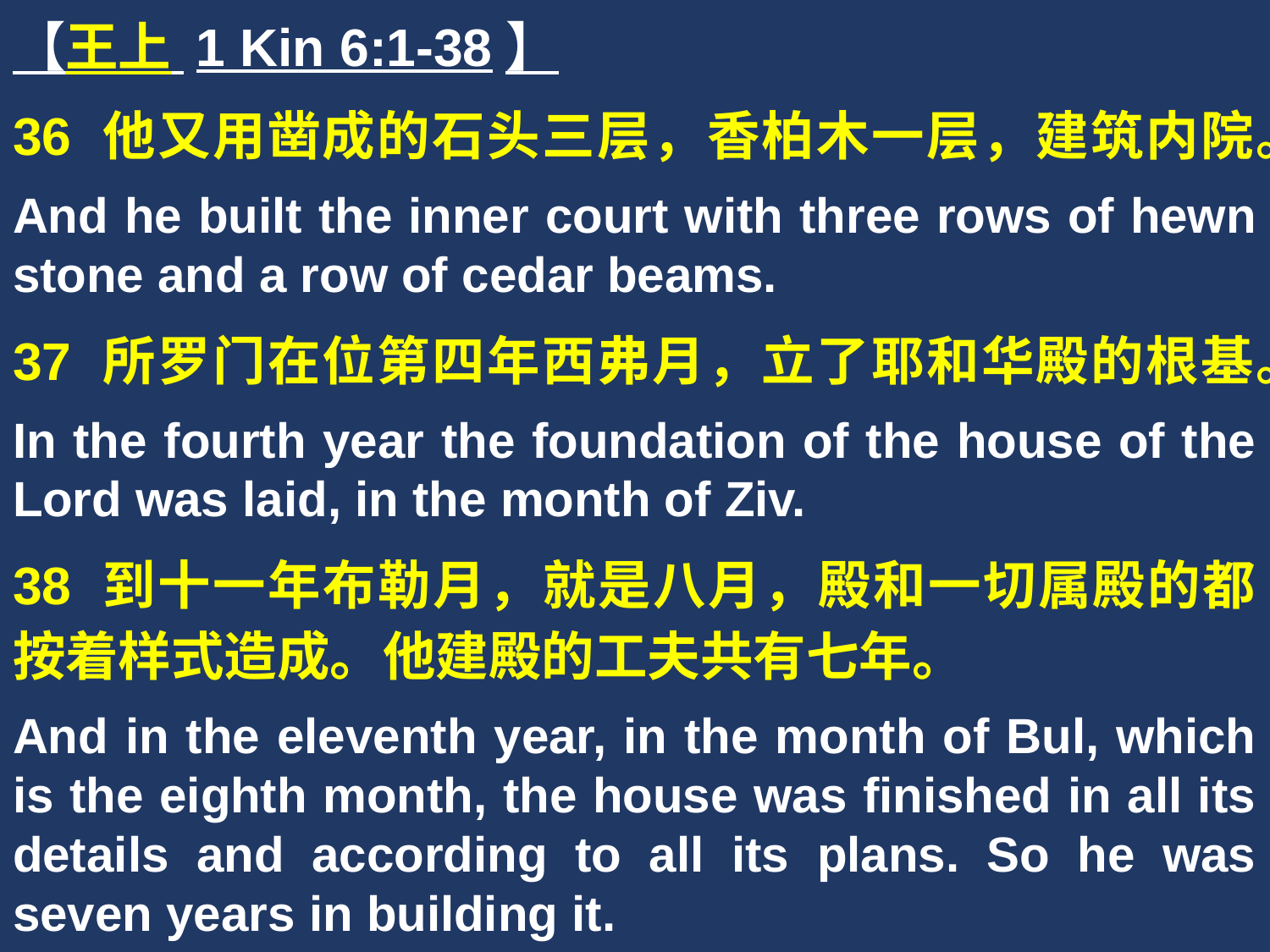

【王上 1 Kin 6:1-38】
36 他又用凿成的石头三层，香柏木一层，建筑内院。
And he built the inner court with three rows of hewn stone and a row of cedar beams.
37 所罗门在位第四年西弗月，立了耶和华殿的根基。
In the fourth year the foundation of the house of the Lord was laid, in the month of Ziv.
38 到十一年布勒月，就是八月，殿和一切属殿的都按着样式造成。他建殿的工夫共有七年。
And in the eleventh year, in the month of Bul, which is the eighth month, the house was finished in all its details and according to all its plans. So he was seven years in building it.